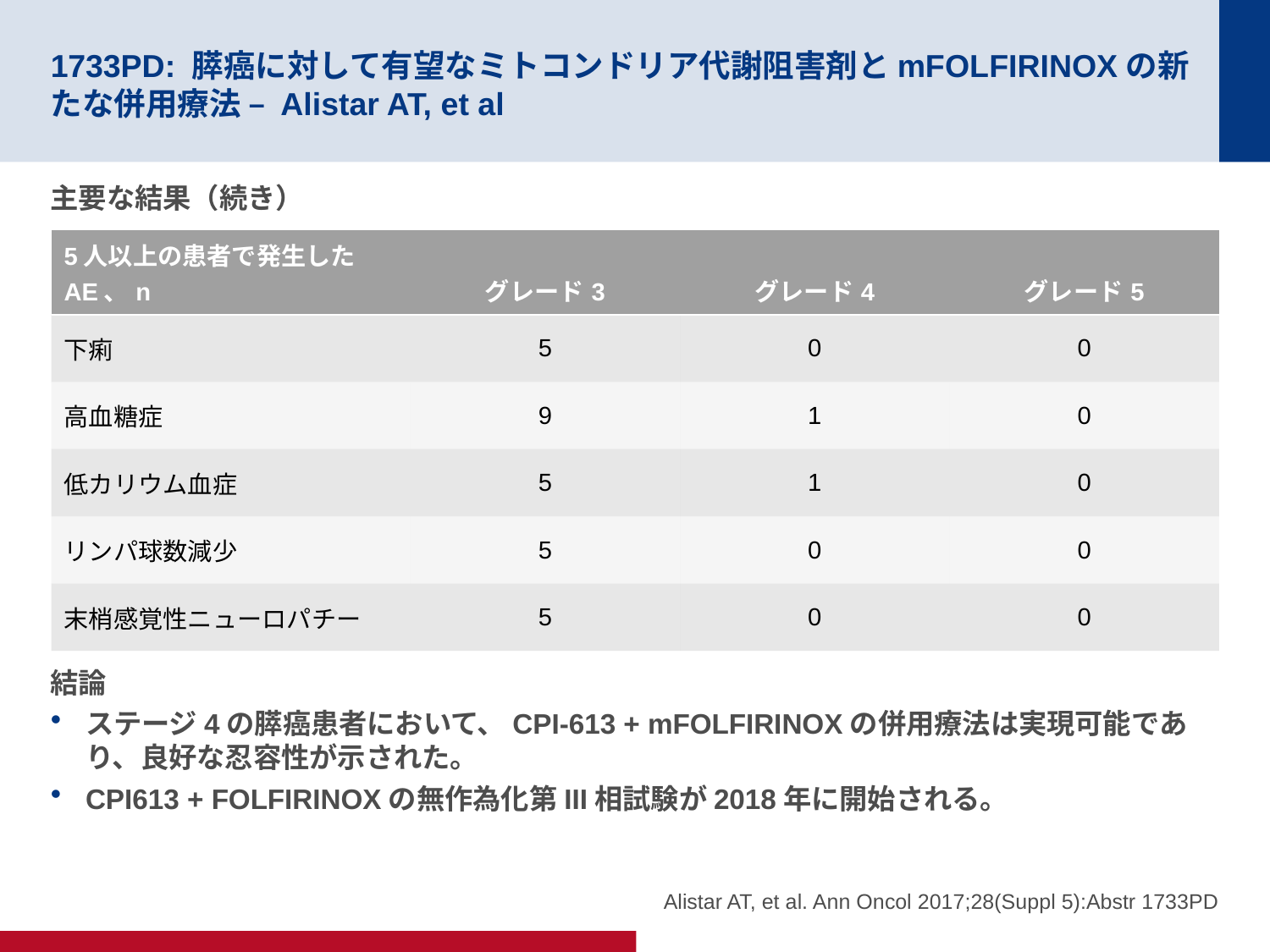

# 1733PD: 膵癌に対して有望なミトコンドリア代謝阻害剤とmFOLFIRINOXの新たな併用療法 – Alistar AT, et al
主要な結果（続き）
結論
ステージ4の膵癌患者において、CPI-613 + mFOLFIRINOXの併用療法は実現可能であり、良好な忍容性が示された。
CPI613 + FOLFIRINOXの無作為化第III相試験が2018年に開始される。

| 5人以上の患者で発生したAE、n | グレード3 | グレード4 | グレード5 |
| --- | --- | --- | --- |
| 下痢 | 5 | 0 | 0 |
| 高血糖症 | 9 | 1 | 0 |
| 低カリウム血症 | 5 | 1 | 0 |
| リンパ球数減少 | 5 | 0 | 0 |
| 末梢感覚性ニューロパチー | 5 | 0 | 0 |
Alistar AT, et al. Ann Oncol 2017;28(Suppl 5):Abstr 1733PD